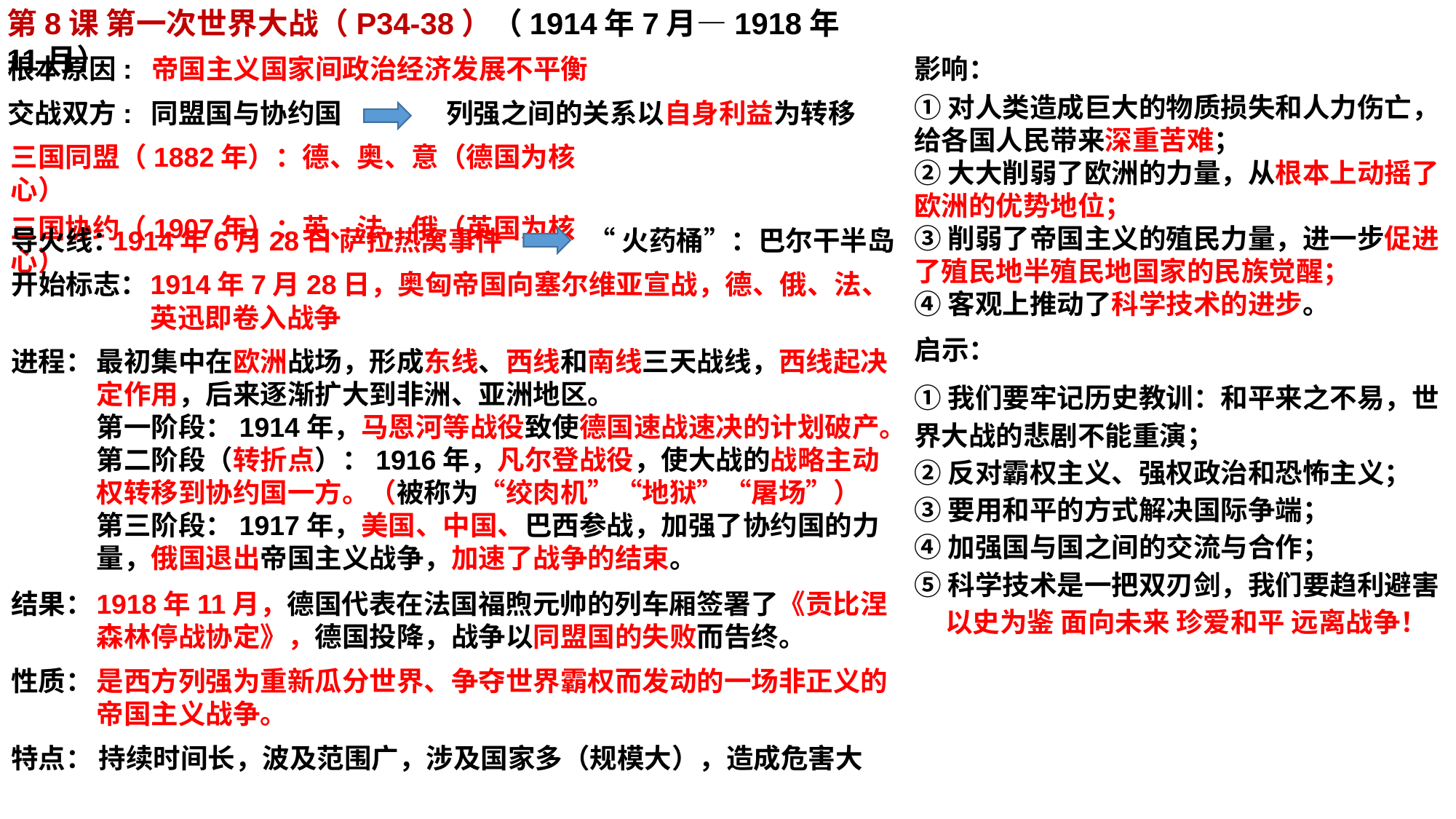

第8课 第一次世界大战（P34-38）（1914年7月—1918年11月）
根本原因:
帝国主义国家间政治经济发展不平衡
影响：
①对人类造成巨大的物质损失和人力伤亡，给各国人民带来深重苦难；
②大大削弱了欧洲的力量，从根本上动摇了欧洲的优势地位；
③削弱了帝国主义的殖民力量，进一步促进了殖民地半殖民地国家的民族觉醒；
④客观上推动了科学技术的进步。
交战双方:
同盟国与协约国
列强之间的关系以自身利益为转移

三国同盟（1882年）：德、奥、意（德国为核心）
三国协约（1907年）：英、法、俄（英国为核心）
导火线：
1914年6月28日 萨拉热窝事件
“火药桶”：巴尔干半岛

开始标志：
1914年7月28日，奥匈帝国向塞尔维亚宣战，德、俄、法、英迅即卷入战争
启示：
进程：
最初集中在欧洲战场，形成东线、西线和南线三天战线，西线起决定作用，后来逐渐扩大到非洲、亚洲地区。
第一阶段：1914年，马恩河等战役致使德国速战速决的计划破产。
第二阶段（转折点）：1916年，凡尔登战役，使大战的战略主动权转移到协约国一方。（被称为“绞肉机”“地狱”“屠场”）
第三阶段：1917年，美国、中国、巴西参战，加强了协约国的力量，俄国退出帝国主义战争，加速了战争的结束。
①我们要牢记历史教训：和平来之不易，世界大战的悲剧不能重演；
②反对霸权主义、强权政治和恐怖主义；
③要用和平的方式解决国际争端；
④加强国与国之间的交流与合作；
⑤科学技术是一把双刃剑，我们要趋利避害
    以史为鉴 面向未来 珍爱和平 远离战争！
结果：
1918年11月，德国代表在法国福煦元帅的列车厢签署了《贡比涅森林停战协定》，德国投降，战争以同盟国的失败而告终。
性质：
是西方列强为重新瓜分世界、争夺世界霸权而发动的一场非正义的帝国主义战争。
特点：
持续时间长，波及范围广，涉及国家多（规模大），造成危害大